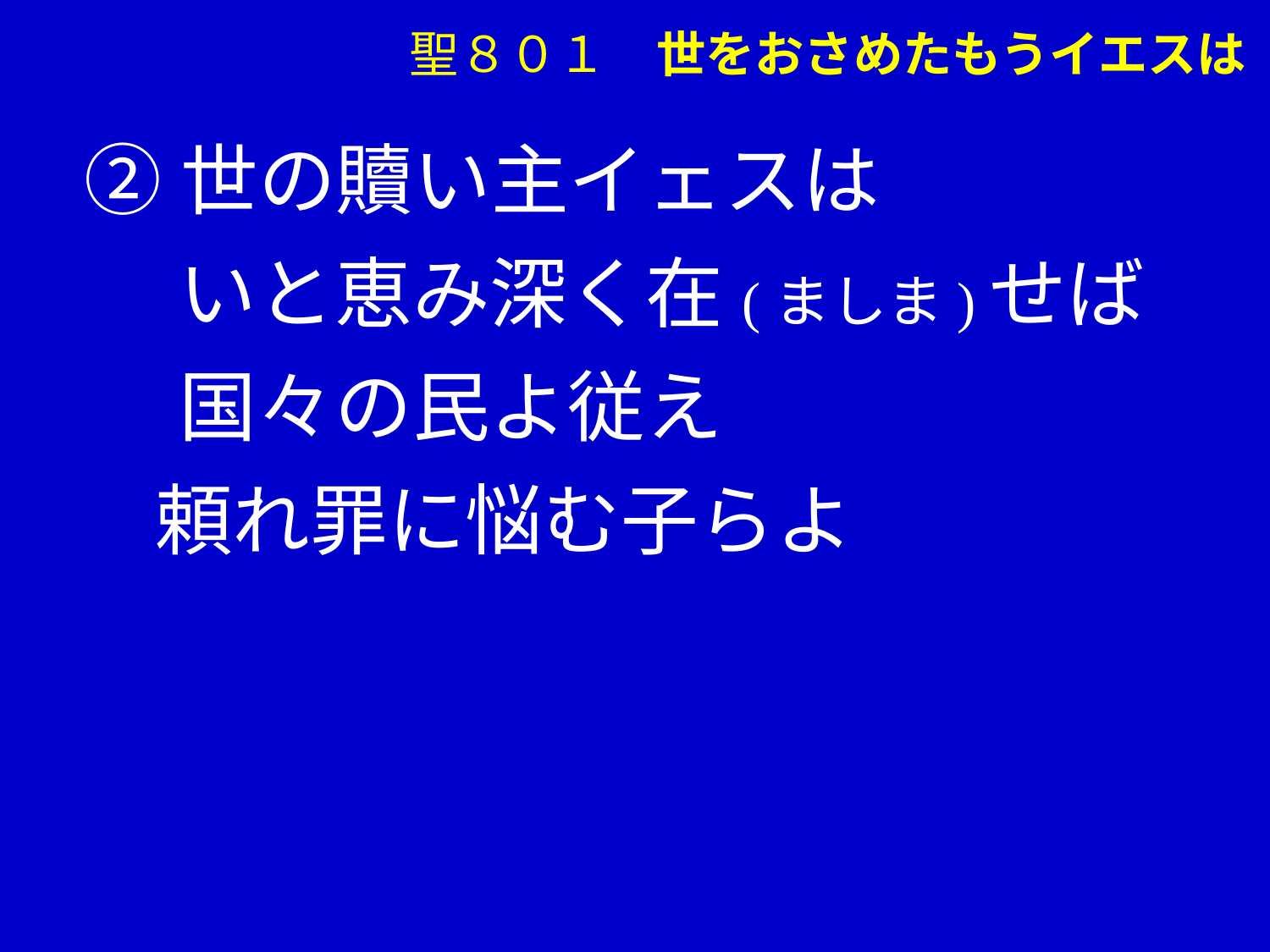

聖８０１　世をおさめたもうイエスは
②世の贖い主イェスは
　 いと恵み深く在(ましま)せば
　 国々の民よ従え
   頼れ罪に悩む子らよ